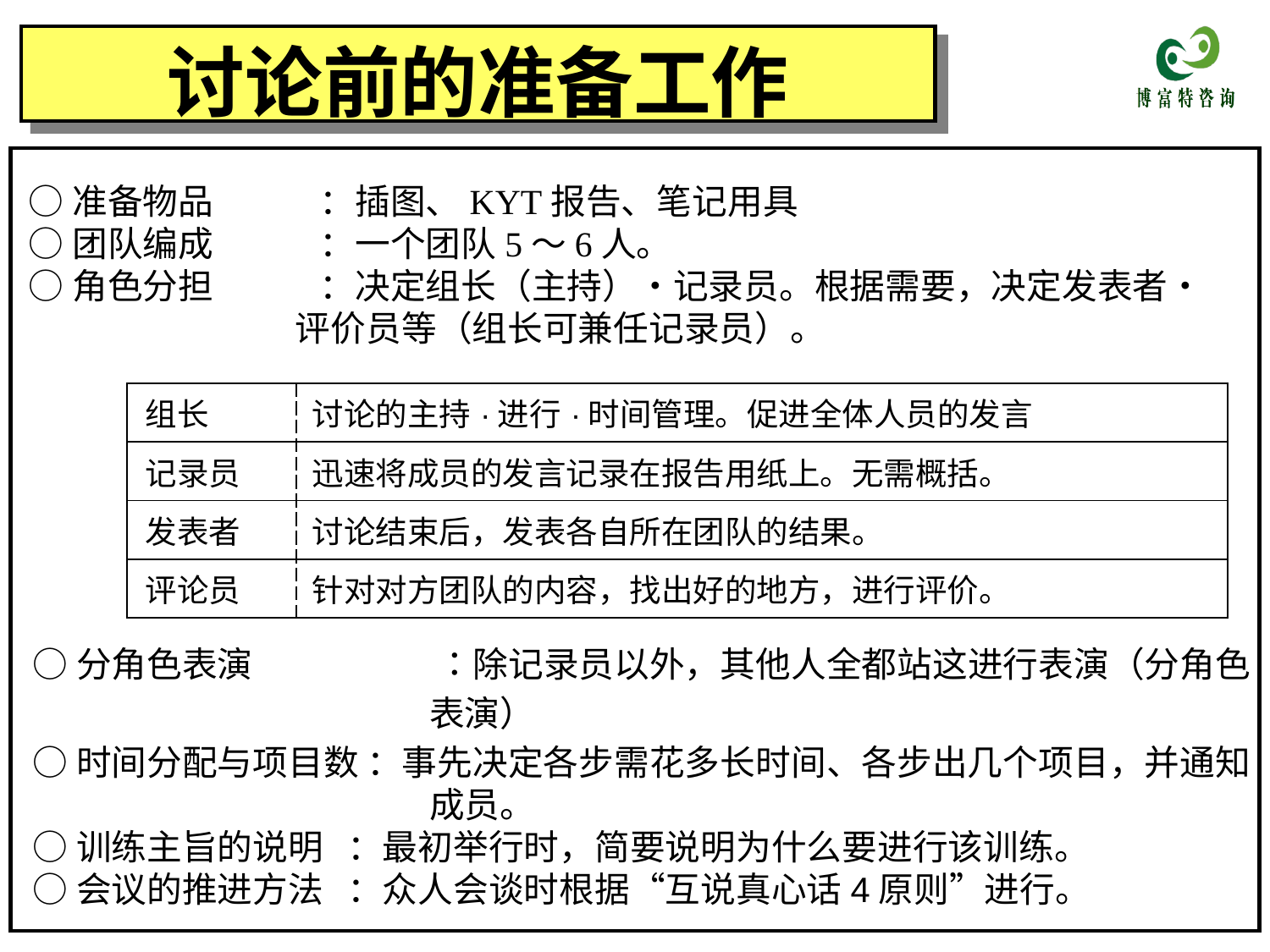

讨论前的准备工作

○准备物品	：插图、KYT报告、笔记用具
○团队编成	：一个团队5～6人。
○角色分担	：决定组长（主持）・记录员。根据需要，决定发表者・
                                 评价员等（组长可兼任记录员）。
| 组长 | 讨论的主持·进行·时间管理。促进全体人员的发言 |
| --- | --- |
| 记录员 | 迅速将成员的发言记录在报告用纸上。无需概括。 |
| 发表者 | 讨论结束后，发表各自所在团队的结果。 |
| 评论员 | 针对对方团队的内容，找出好的地方，进行评价。 |
○分角色表演　　　　　 ：除记录员以外，其他人全都站这进行表演（分角色表演）
○时间分配与项目数 ：事先决定各步需花多长时间、各步出几个项目，并通知成员。
○训练主旨的说明   ：最初举行时，简要说明为什么要进行该训练。
○会议的推进方法   ：众人会谈时根据“互说真心话4原则”进行。